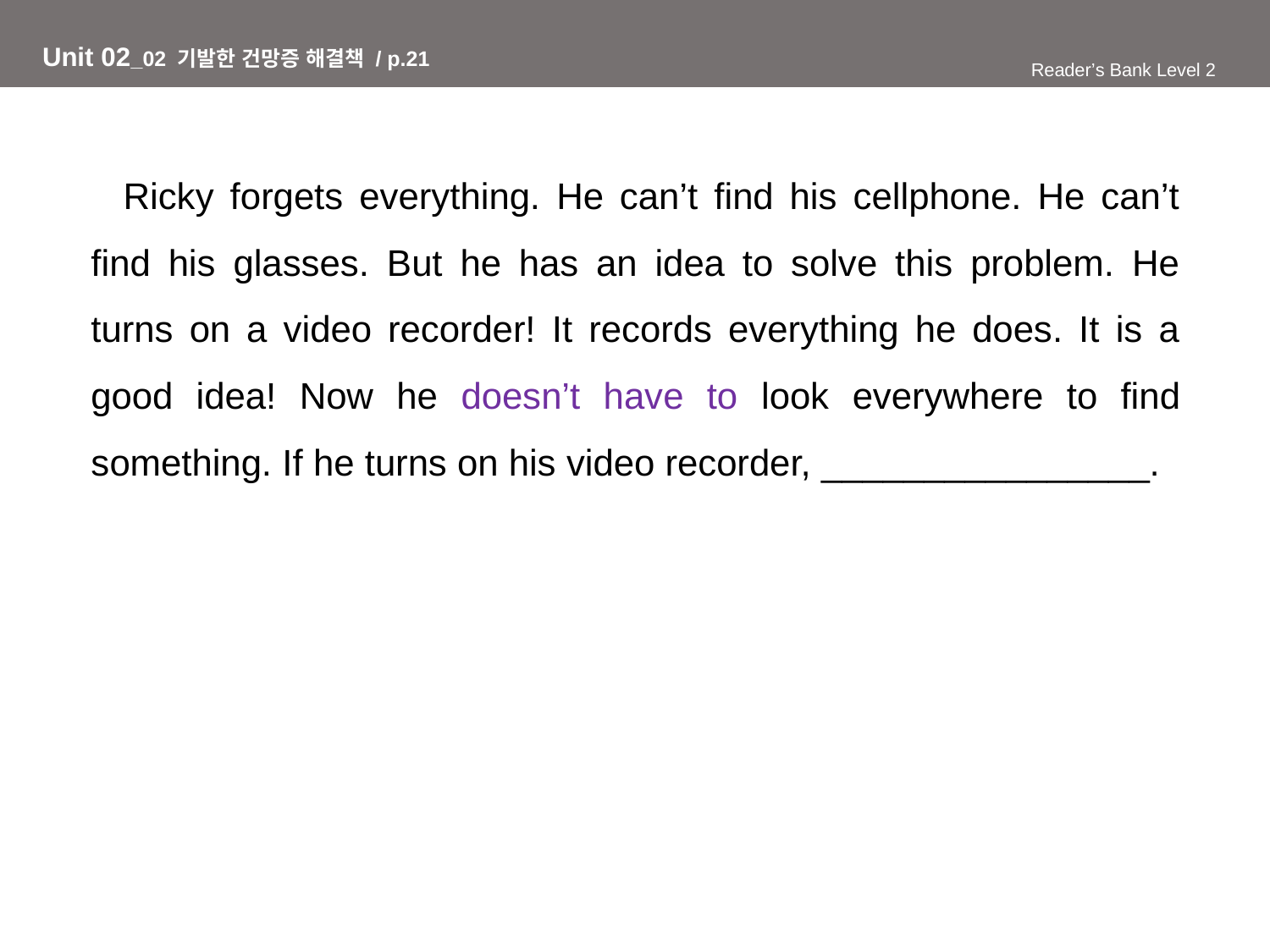

Unit 02_02 기발한 건망증 해결책 / p.21
Reader’s Bank Level 2

  Ricky forgets everything. He can’t find his cellphone. He can’t find his glasses. But he has an idea to solve this problem. He turns on a video recorder! It records everything he does. It is a good idea! Now he doesn’t have to look everywhere to find something. If he turns on his video recorder, ________________.
Reader’s Bank Level 1